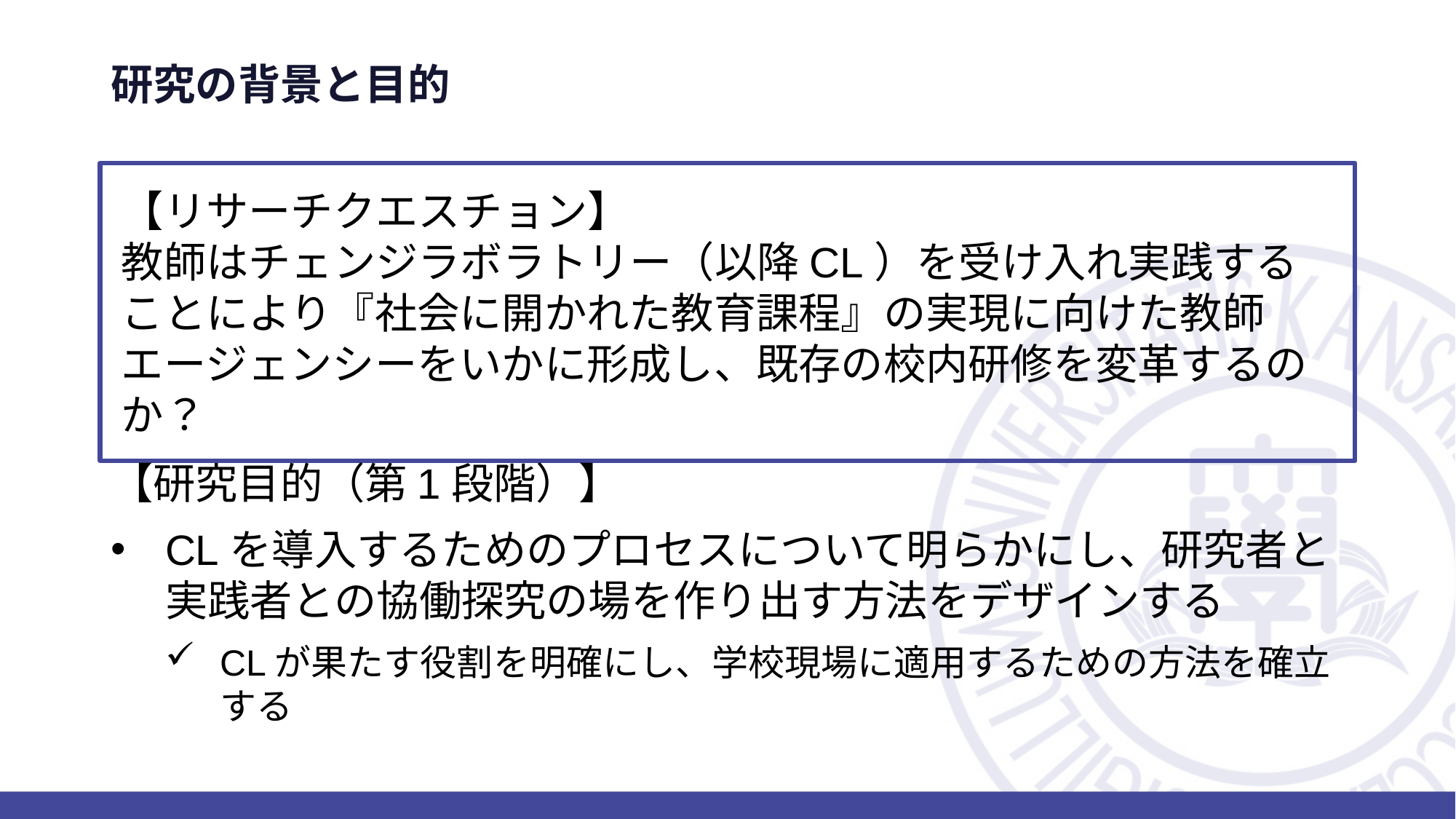

# 研究の背景と目的
【リサーチクエスチョン】
教師はチェンジラボラトリー（以降CL）を受け入れ実践することにより『社会に開かれた教育課程』の実現に向けた教師エージェンシーをいかに形成し、既存の校内研修を変革するのか？
【研究目的（第1段階）】
CLを導入するためのプロセスについて明らかにし、研究者と実践者との協働探究の場を作り出す方法をデザインする
CLが果たす役割を明確にし、学校現場に適用するための方法を確立する